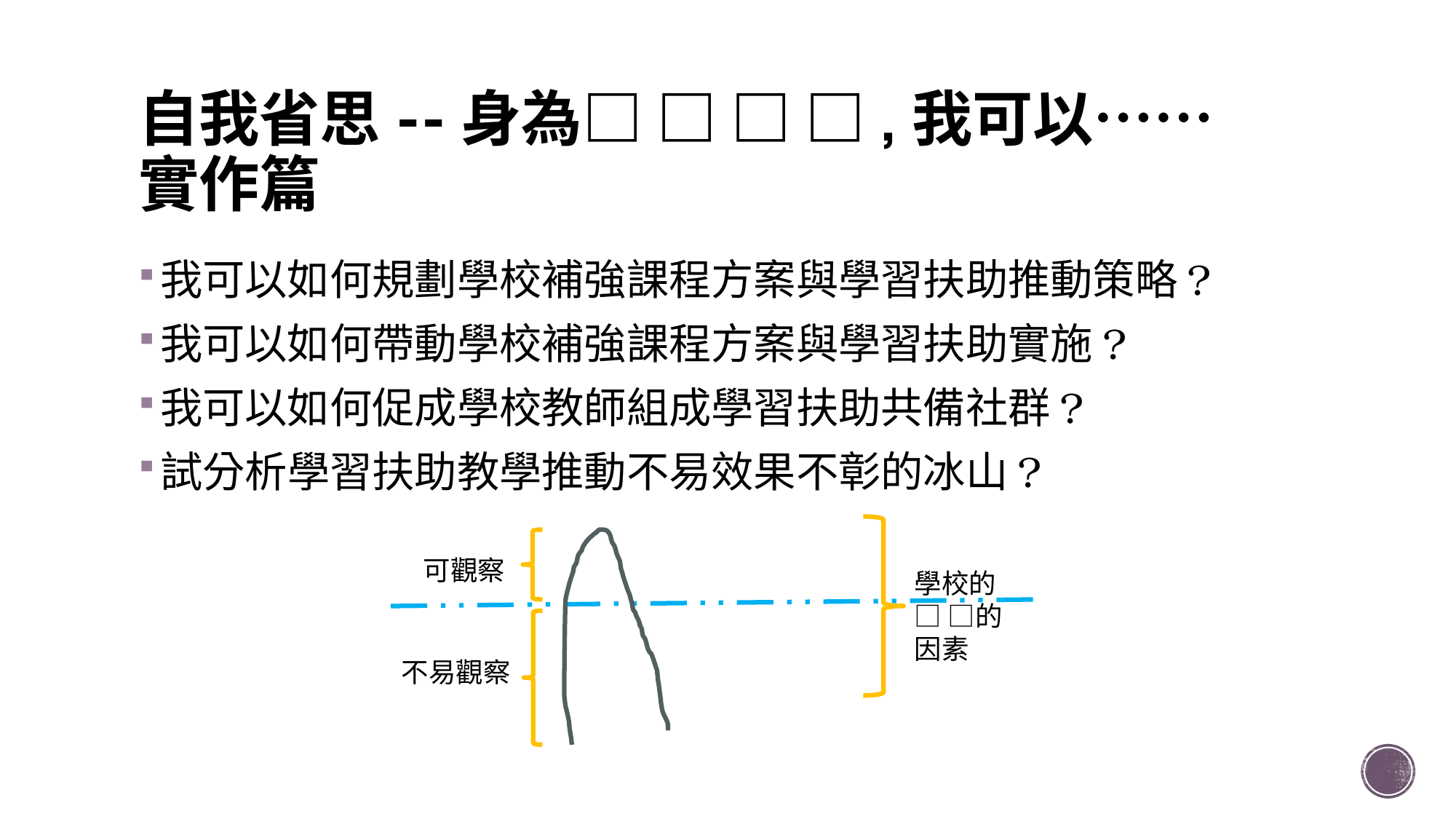

# 自我省思--身為□ □ □ □,我可以…… 實作篇
我可以如何規劃學校補強課程方案與學習扶助推動策略?
我可以如何帶動學校補強課程方案與學習扶助實施?
我可以如何促成學校教師組成學習扶助共備社群?
試分析學習扶助教學推動不易效果不彰的冰山?

可觀察
學校的□ □的因素

不易觀察